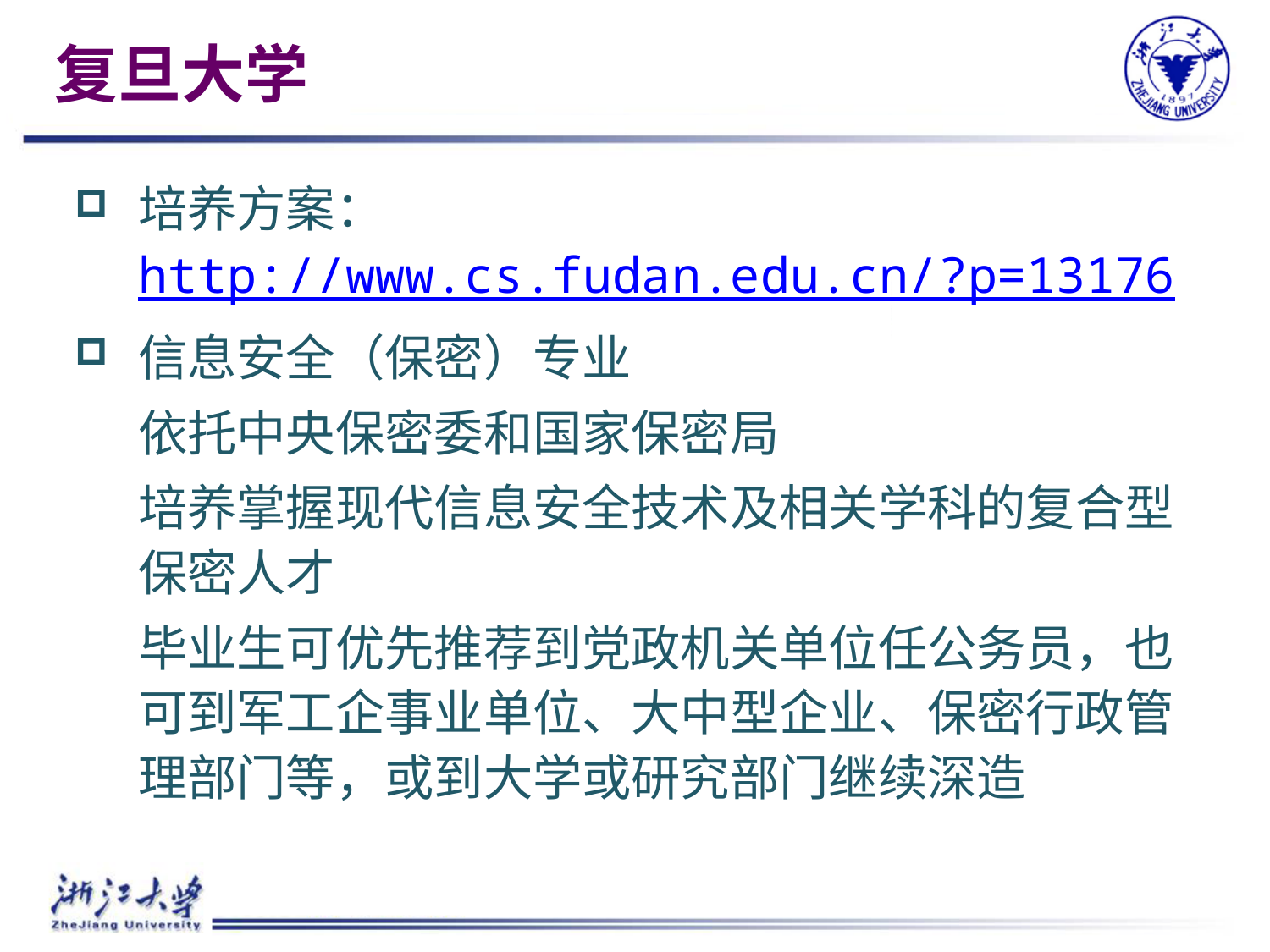

# 复旦大学
培养方案： http://www.cs.fudan.edu.cn/?p=13176
信息安全（保密）专业
	依托中央保密委和国家保密局
	培养掌握现代信息安全技术及相关学科的复合型保密人才
	毕业生可优先推荐到党政机关单位任公务员，也可到军工企事业单位、大中型企业、保密行政管理部门等，或到大学或研究部门继续深造